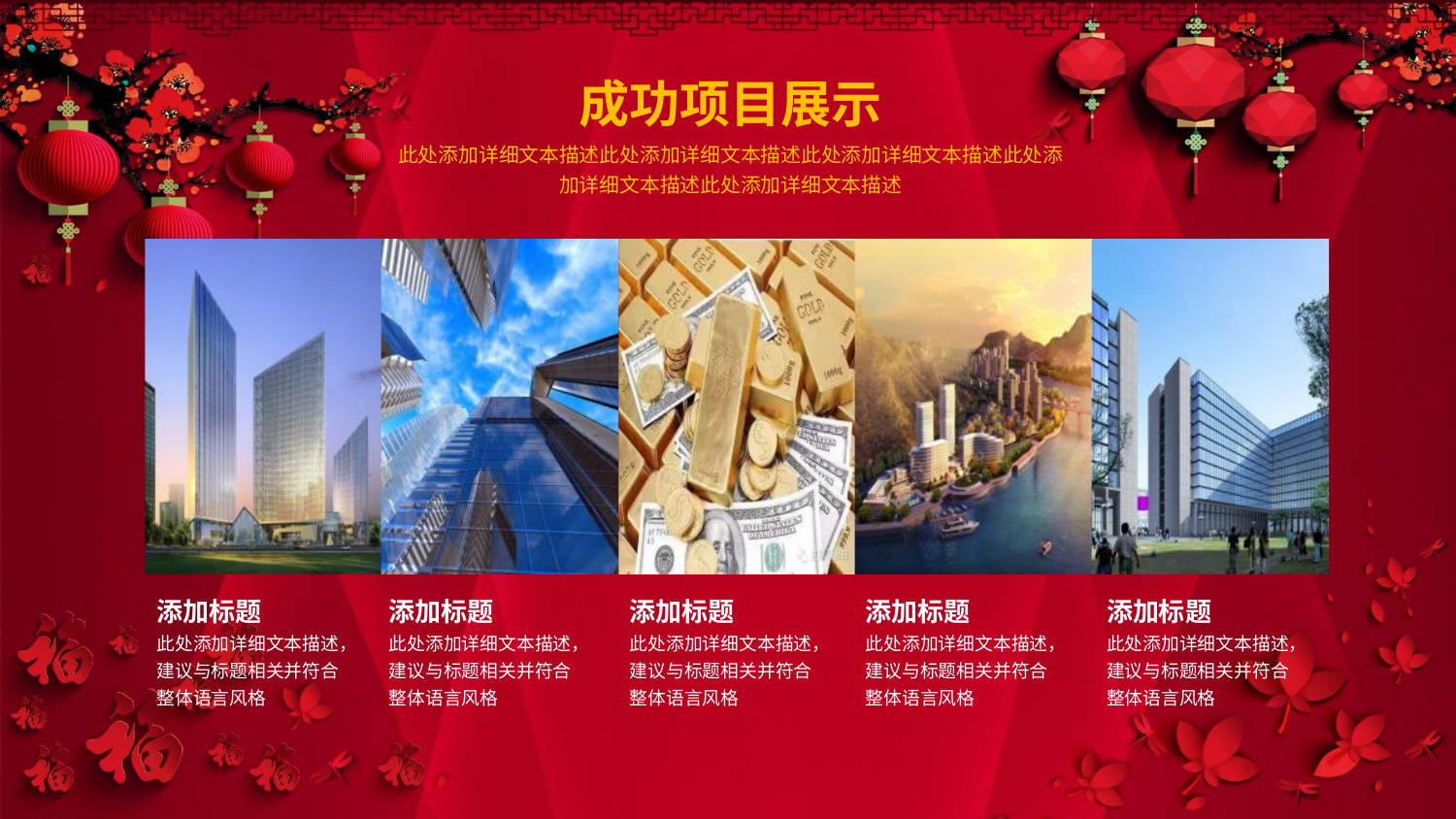

成功项目展示
此处添加详细文本描述此处添加详细文本描述此处添加详细文本描述此处添加详细文本描述此处添加详细文本描述

添加标题
此处添加详细文本描述，建议与标题相关并符合整体语言风格
添加标题
此处添加详细文本描述，建议与标题相关并符合整体语言风格
添加标题
此处添加详细文本描述，建议与标题相关并符合整体语言风格
添加标题
此处添加详细文本描述，建议与标题相关并符合整体语言风格
添加标题
此处添加详细文本描述，建议与标题相关并符合整体语言风格